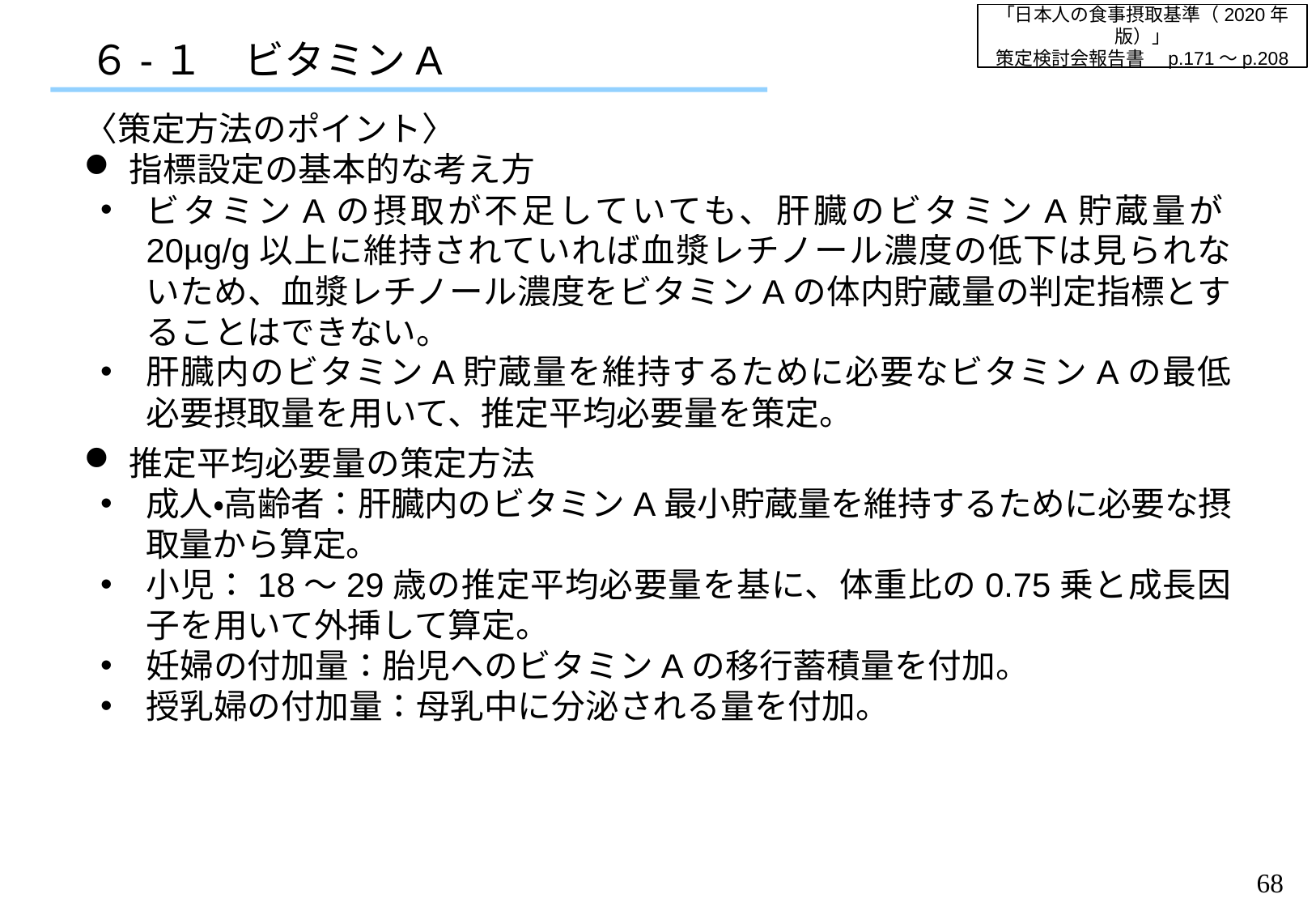

「日本人の食事摂取基準（2020年版）」
策定検討会報告書　p.171～p.208
６-１　ビタミンA

〈策定方法のポイント〉
指標設定の基本的な考え方
ビタミンAの摂取が不足していても、肝臓のビタミンA貯蔵量が20µg/g以上に維持されていれば血漿レチノール濃度の低下は見られないため、血漿レチノール濃度をビタミンAの体内貯蔵量の判定指標とすることはできない。
肝臓内のビタミンA貯蔵量を維持するために必要なビタミンAの最低必要摂取量を用いて、推定平均必要量を策定。
推定平均必要量の策定方法
成人・高齢者：肝臓内のビタミンA最小貯蔵量を維持するために必要な摂取量から算定。
小児：18～29歳の推定平均必要量を基に、体重比の0.75乗と成長因子を用いて外挿して算定。
妊婦の付加量：胎児へのビタミンAの移行蓄積量を付加。
授乳婦の付加量：母乳中に分泌される量を付加。
68